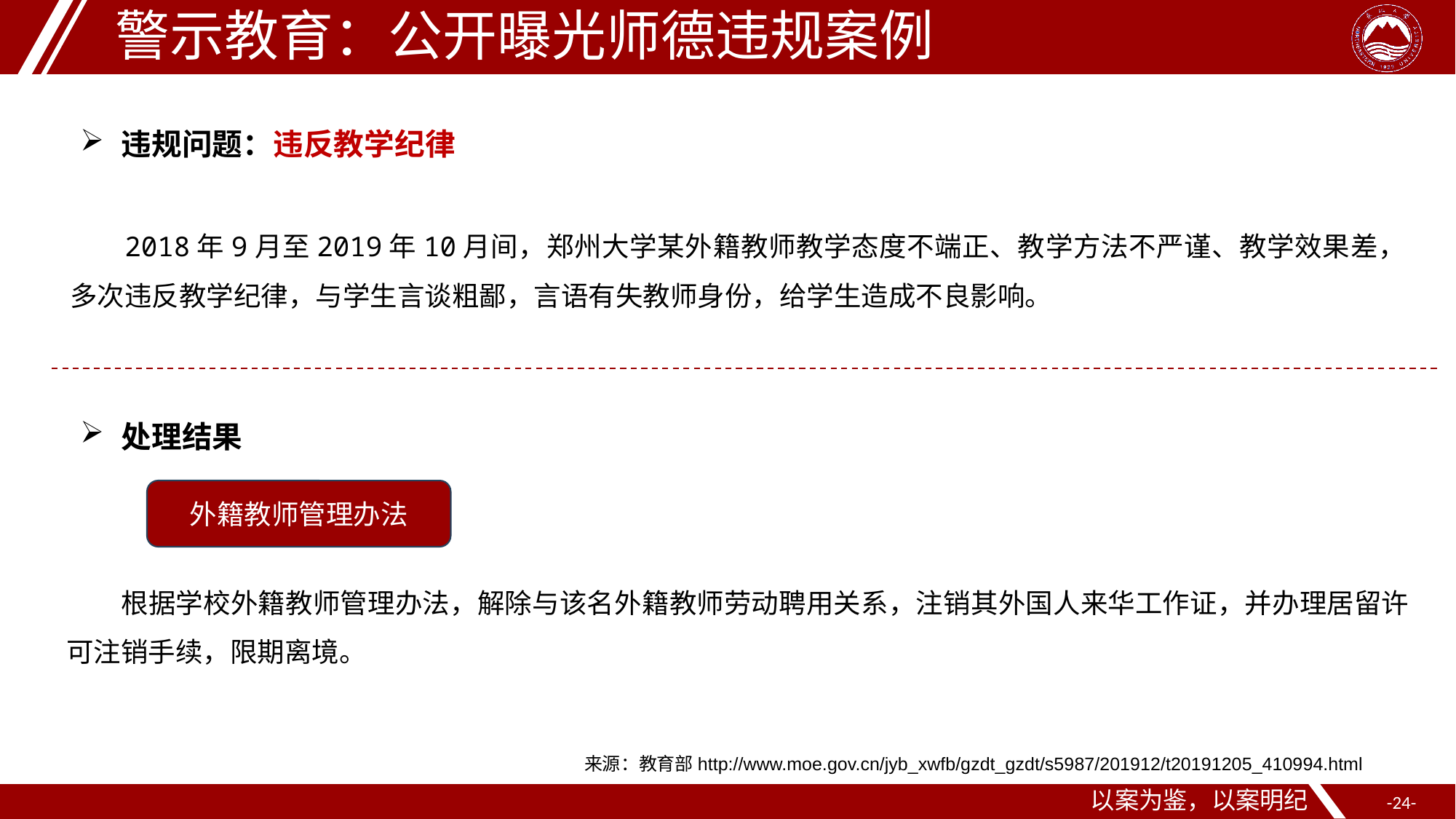

警示教育：公开曝光师德违规案例
违规问题：违反教学纪律
2018年9月至2019年10月间，郑州大学某外籍教师教学态度不端正、教学方法不严谨、教学效果差，多次违反教学纪律，与学生言谈粗鄙，言语有失教师身份，给学生造成不良影响。
处理结果
外籍教师管理办法
根据学校外籍教师管理办法，解除与该名外籍教师劳动聘用关系，注销其外国人来华工作证，并办理居留许可注销手续，限期离境。
来源：教育部http://www.moe.gov.cn/jyb_xwfb/gzdt_gzdt/s5987/201912/t20191205_410994.html

以案为鉴，以案明纪
-24-